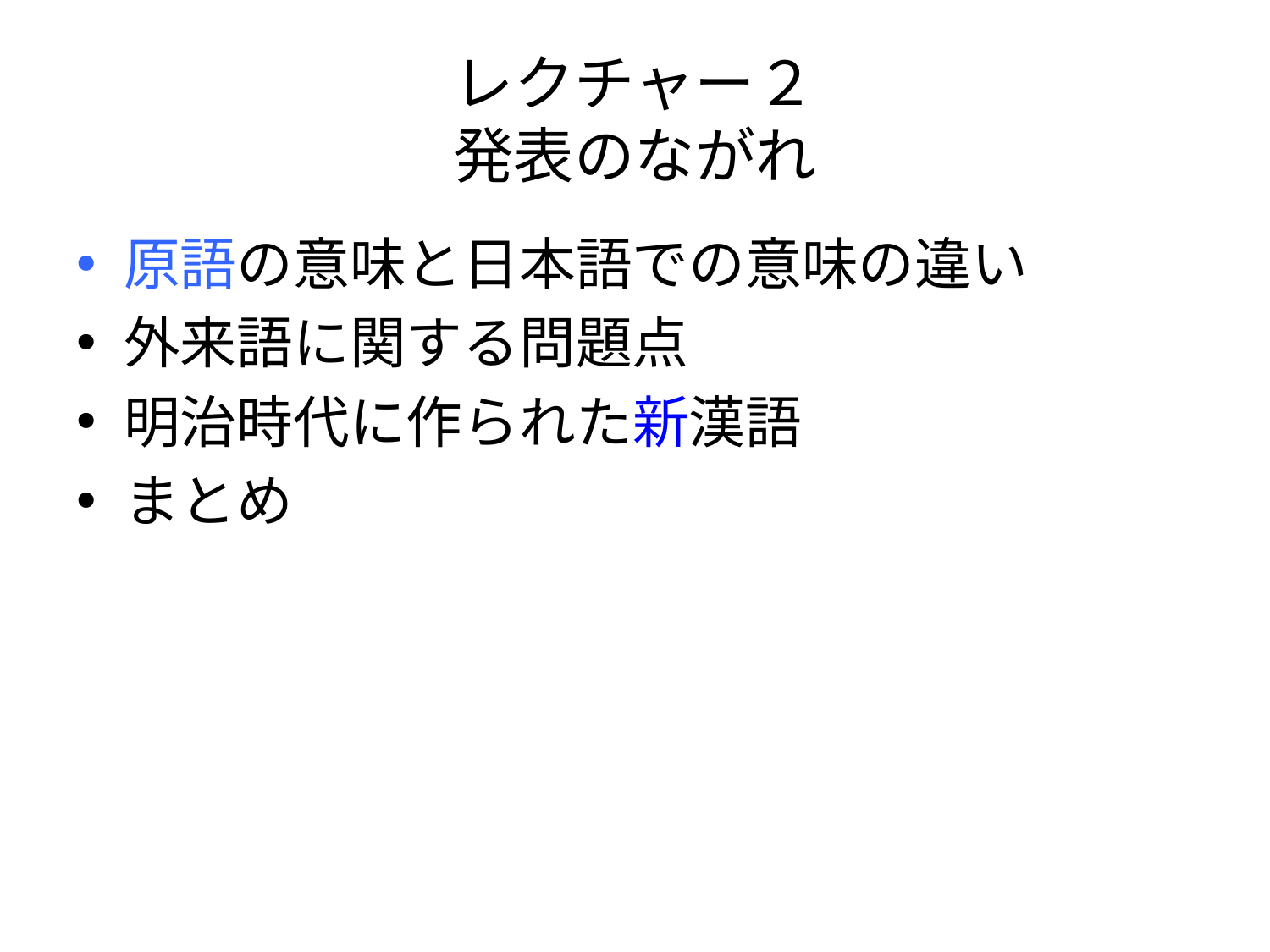

# レクチャー２ 発表のながれ
原語の意味と日本語での意味の違い
外来語に関する問題点
明治時代に作られた新漢語
まとめ